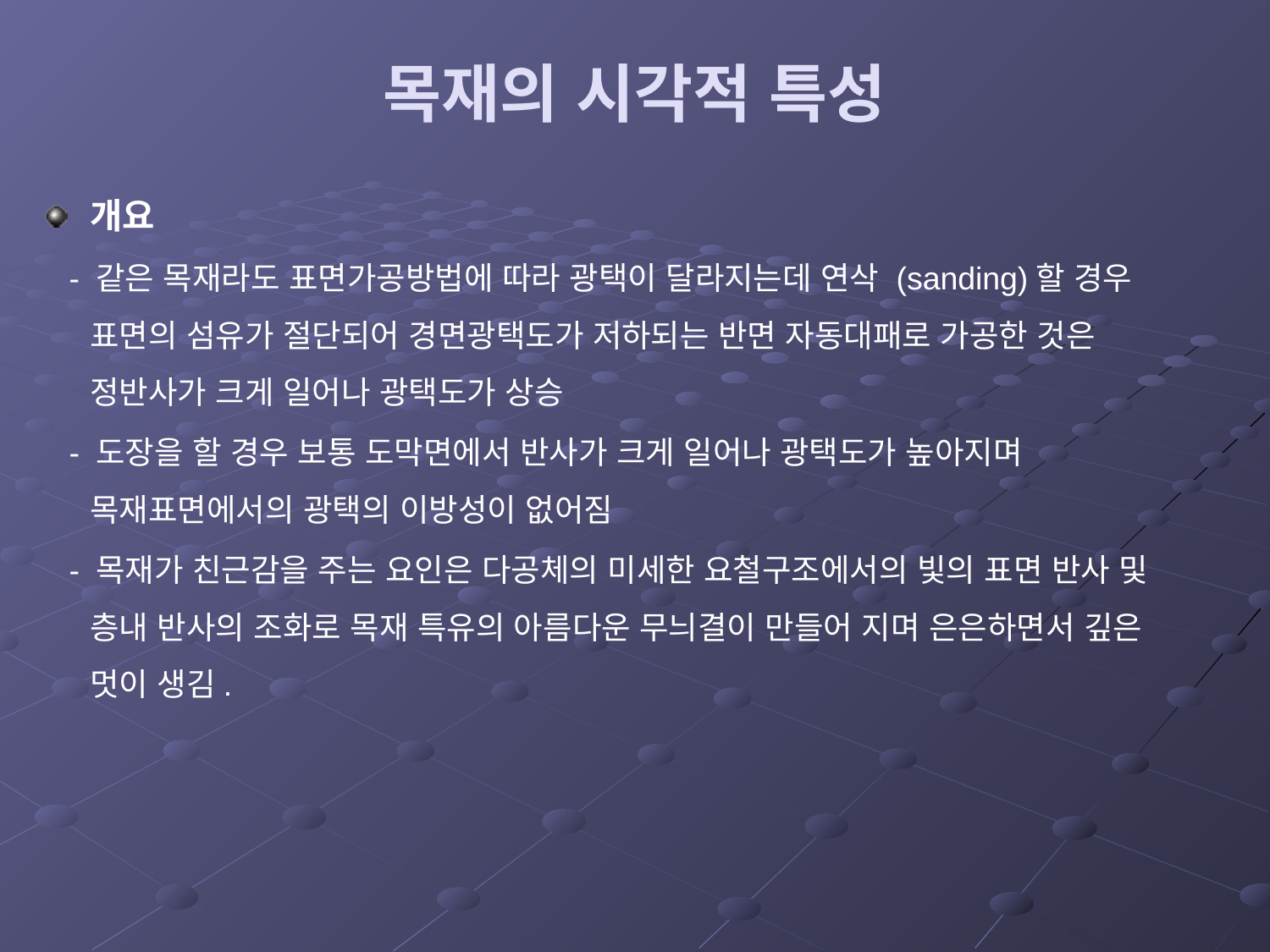

# 목재의 시각적 특성
개요
   - 같은 목재라도 표면가공방법에 따라 광택이 달라지는데 연삭 (sanding)할 경우 표면의 섬유가 절단되어 경면광택도가 저하되는 반면 자동대패로 가공한 것은 정반사가 크게 일어나 광택도가 상승
   - 도장을 할 경우 보통 도막면에서 반사가 크게 일어나 광택도가 높아지며 목재표면에서의 광택의 이방성이 없어짐
   - 목재가 친근감을 주는 요인은 다공체의 미세한 요철구조에서의 빛의 표면 반사 및 층내 반사의 조화로 목재 특유의 아름다운 무늬결이 만들어 지며 은은하면서 깊은 멋이 생김.